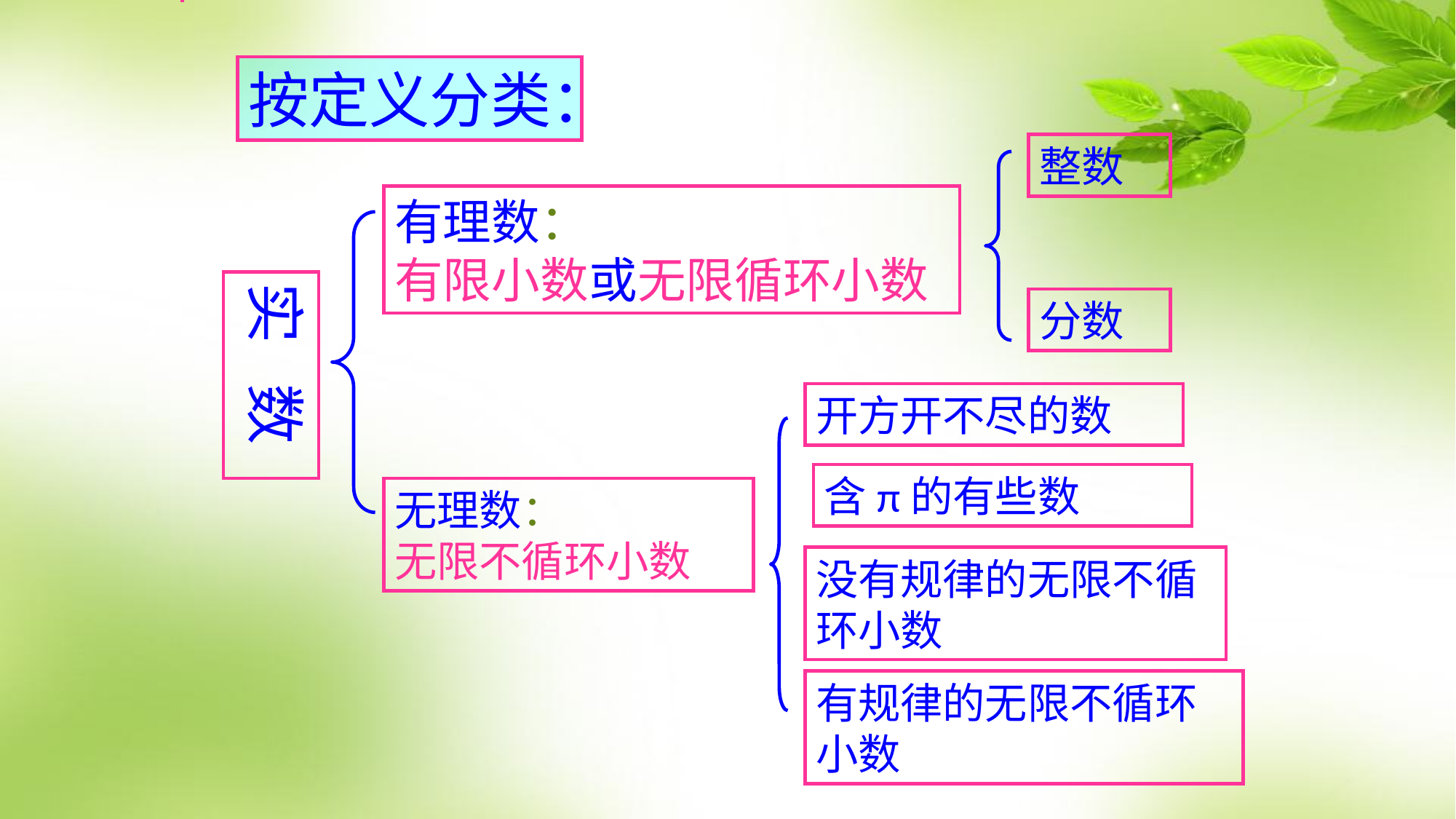

按定义分类：
整数

有理数：
有限小数或无限循环小数

实   数
分数
开方开不尽的数

含π的有些数
无理数：
无限不循环小数
没有规律的无限不循环小数
有规律的无限不循环小数